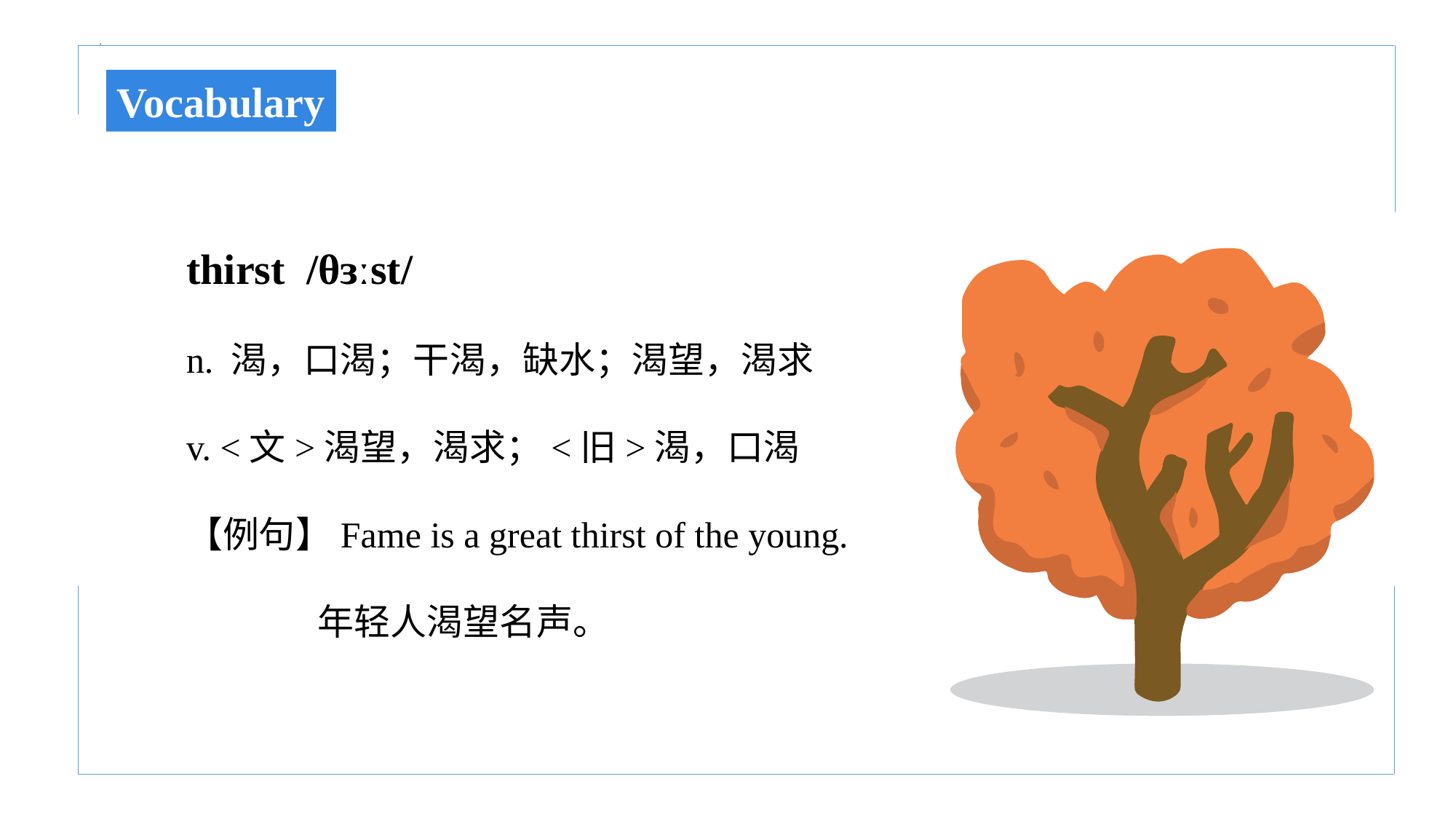

Vocabulary
thirst  /θɜːst/
n. 渴，口渴；干渴，缺水；渴望，渴求
v. <文>渴望，渴求；<旧>渴，口渴
【例句】Fame is a great thirst of the young.
               年轻人渴望名声。